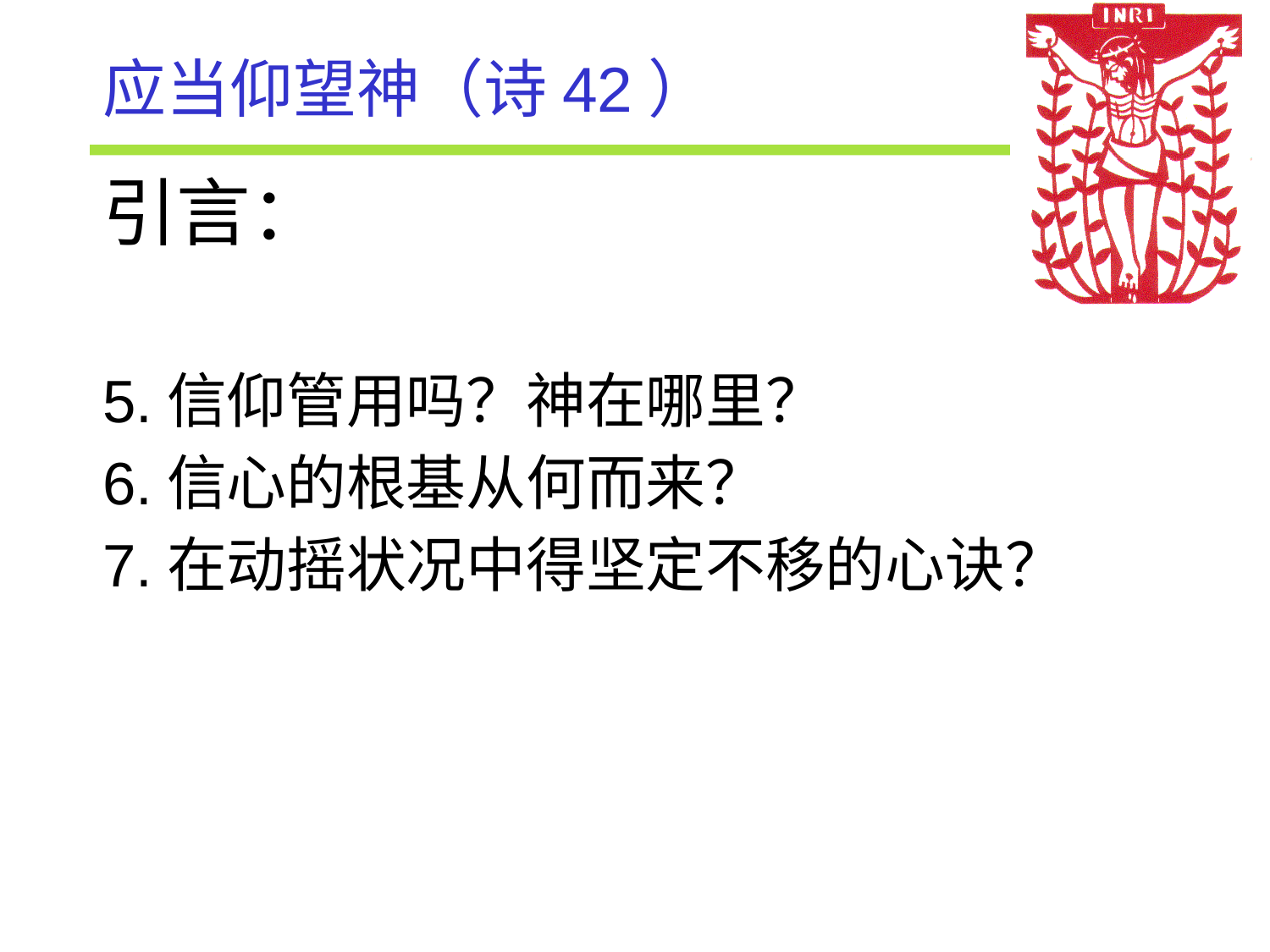

# 应当仰望神（诗42）
引言：

5.信仰管用吗？神在哪里？
6.信心的根基从何而来？
7.在动摇状况中得坚定不移的心诀？